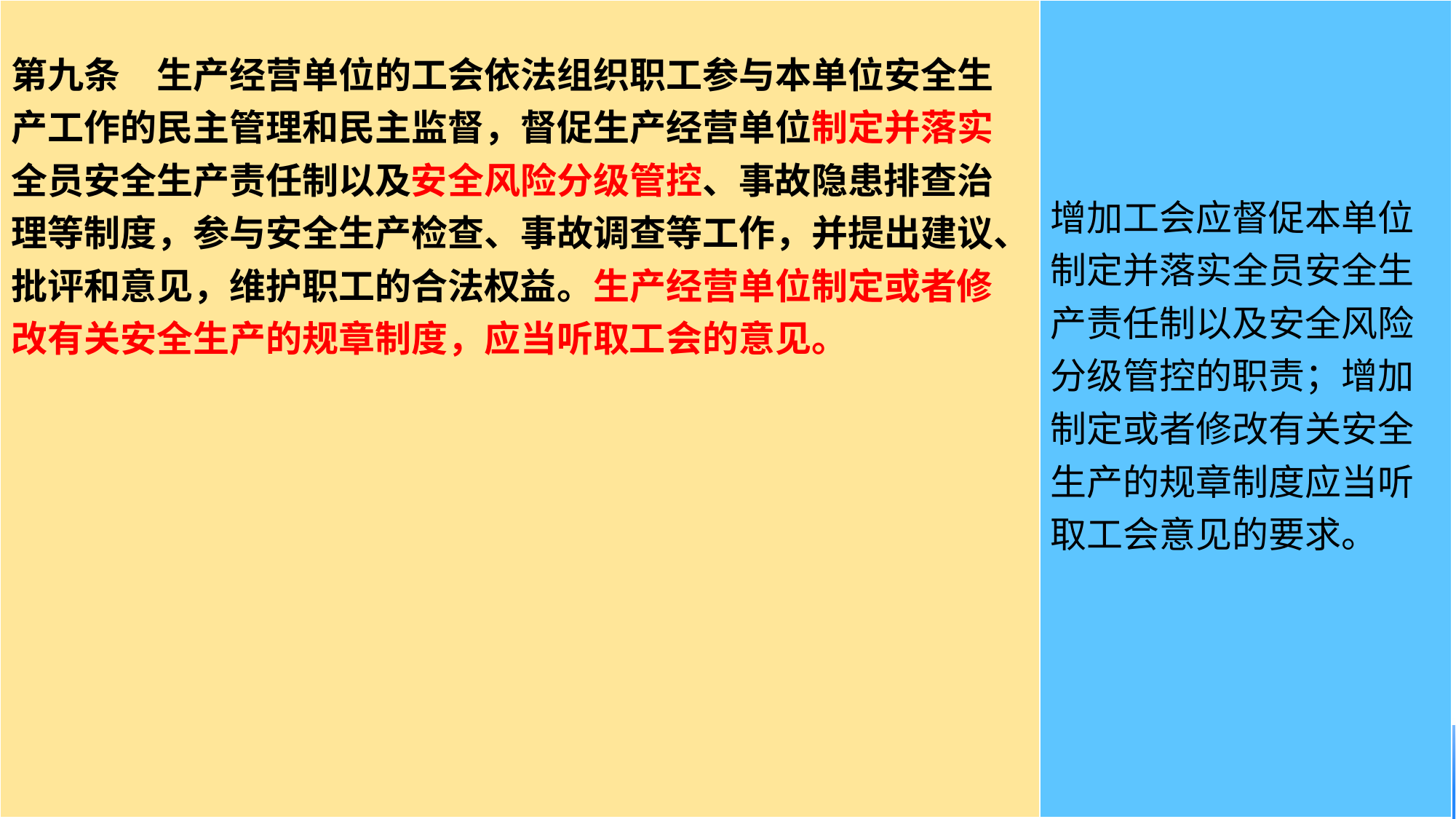

| 第九条　生产经营单位的工会依法组织职工参与本单位安全生产工作的民主管理和民主监督，督促生产经营单位制定并落实全员安全生产责任制以及安全风险分级管控、事故隐患排查治理等制度，参与安全生产检查、事故调查等工作，并提出建议、批评和意见，维护职工的合法权益。生产经营单位制定或者修改有关安全生产的规章制度，应当听取工会的意见。 | 增加工会应督促本单位制定并落实全员安全生产责任制以及安全风险分级管控的职责；增加制定或者修改有关安全生产的规章制度应当听取工会意见的要求。 |
| --- | --- |
#